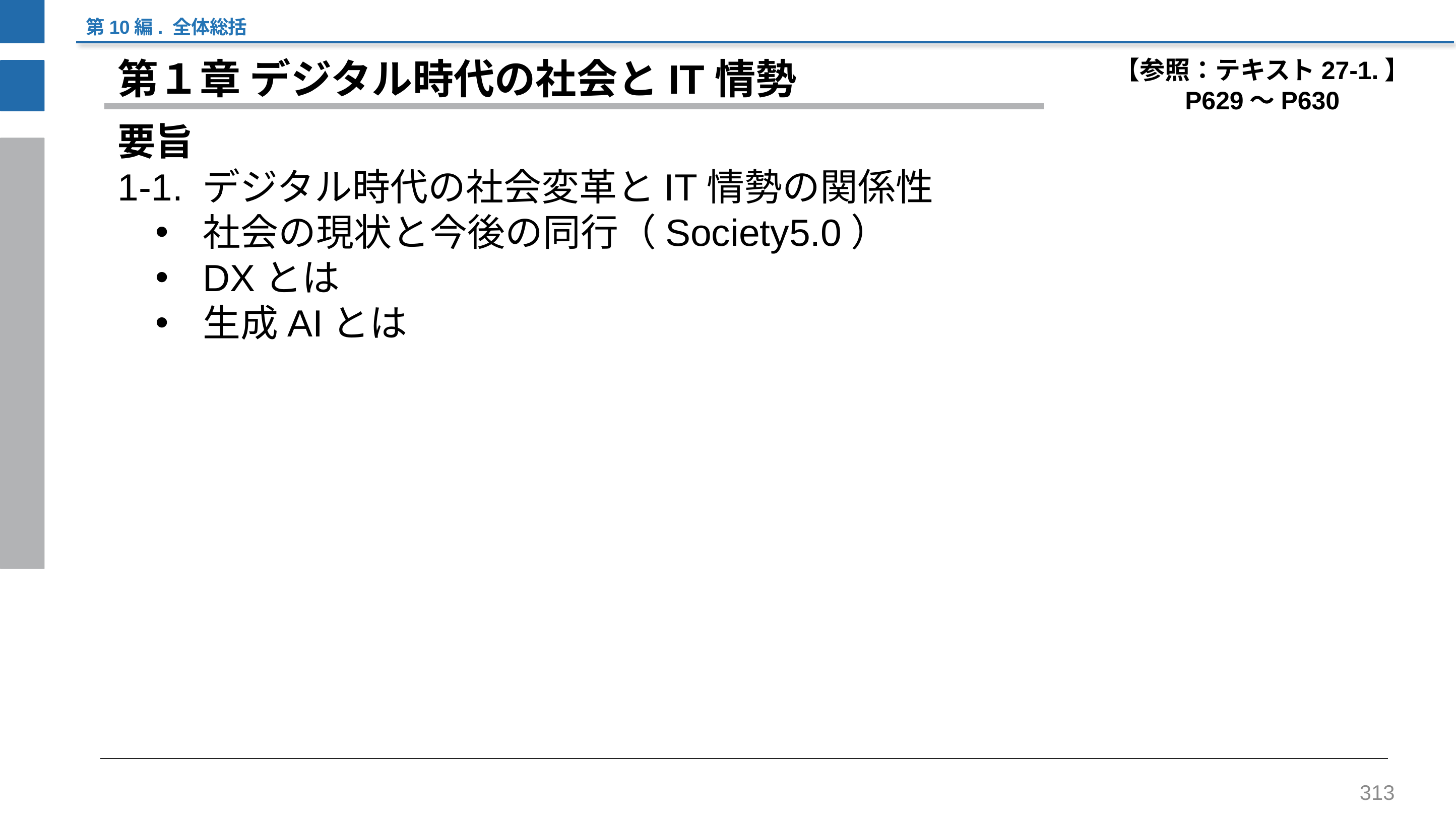

第10編. 全体総括
【参照：テキスト27-1.】
P629～P630
第１章 デジタル時代の社会とIT情勢
要旨
1-1. デジタル時代の社会変革とIT情勢の関係性
社会の現状と今後の同行（Society5.0）
DXとは
生成AIとは

313